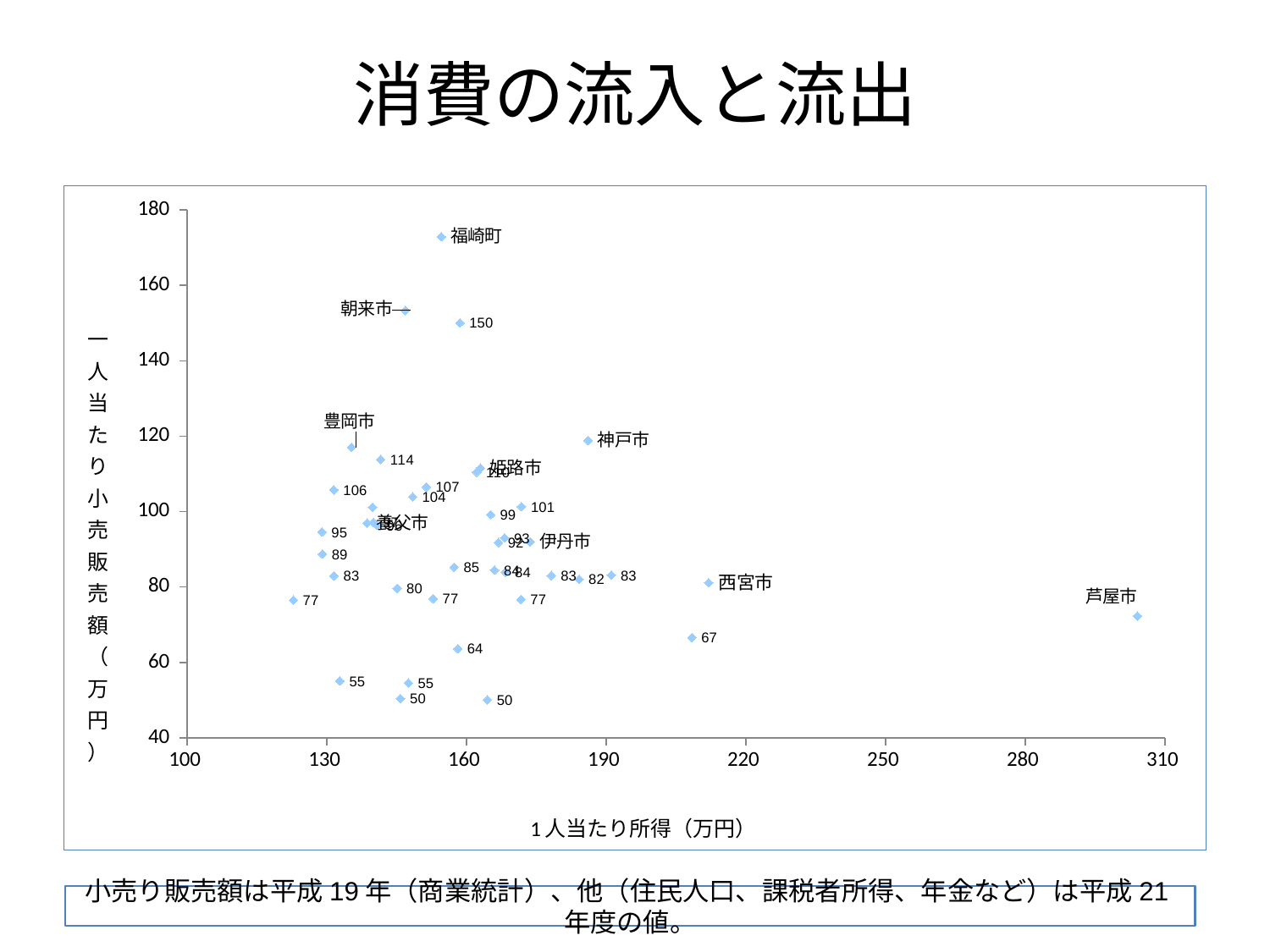

# 消費の流入と流出

### Chart

| Category |  |
|---|---|
小売り販売額は平成19年（商業統計）、他（住民人口、課税者所得、年金など）は平成21年度の値。